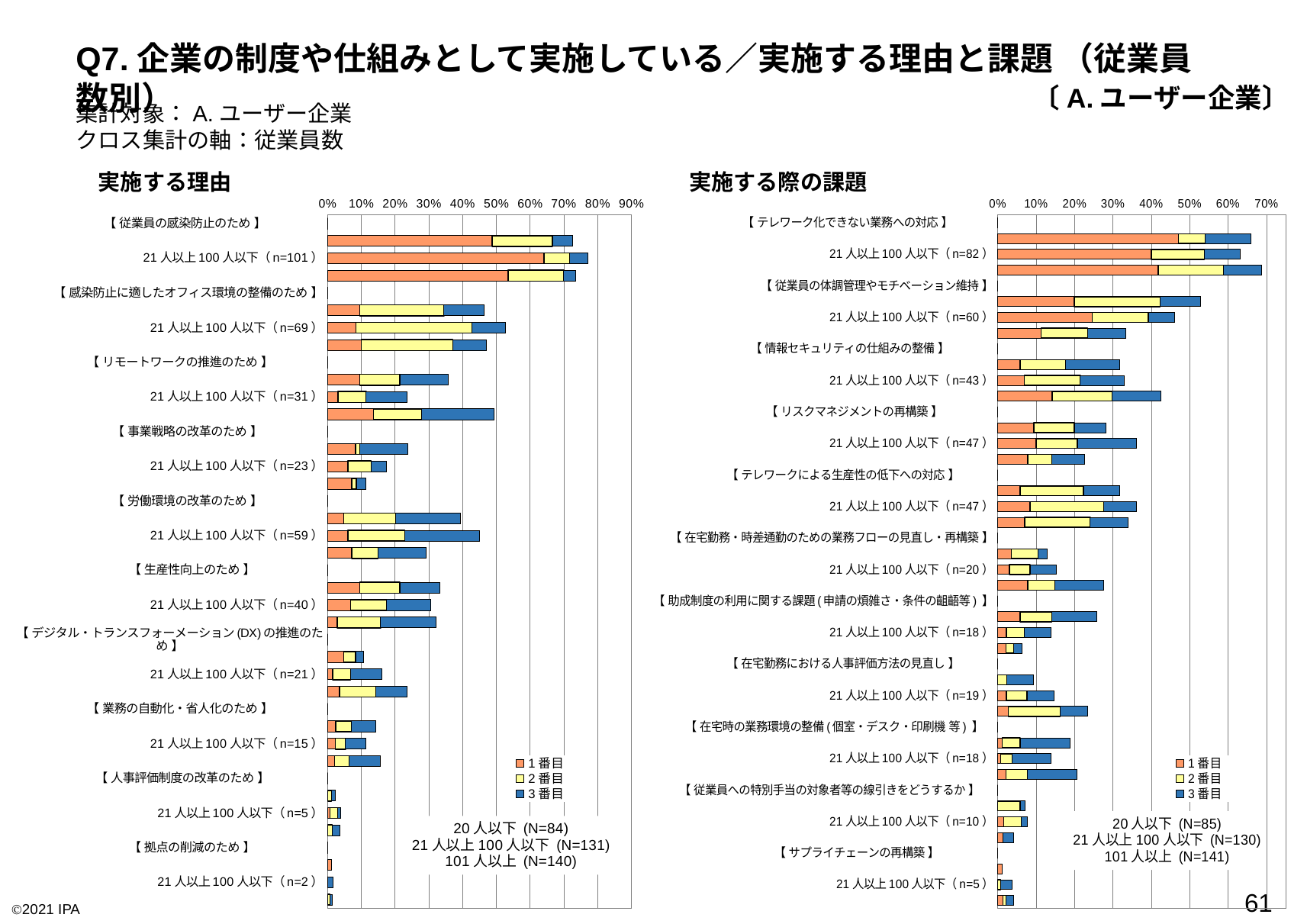

Q7.企業の制度や仕組みとして実施している／実施する理由と課題 （従業員数別）
〔A.ユーザー企業〕
集計対象：A.ユーザー企業
クロス集計の軸：従業員数
実施する理由
実施する際の課題

### Chart:

| Category | 1番目 | 2番目 | 3番目 |
|---|---|---|---|
| 【 従業員の感染防止のため 】                 | 0.0 | 0.0 | 0.0 |
| 20人以下（n=61） | 0.4880952380952381 | 0.17857142857142858 | 0.05952380952380952 |
| 21人以上100人以下（n=101） | 0.6412213740458015 | 0.07633587786259542 | 0.05343511450381679 |
| 101人以上（n=103） | 0.5357142857142857 | 0.16428571428571428 | 0.03571428571428571 |
| 【 感染防止に適したオフィス環境の整備のため 】 | 0.0 | 0.0 | 0.0 |
| 20人以下（n=39） | 0.09523809523809523 | 0.25 | 0.11904761904761904 |
| 21人以上100人以下（n=69） | 0.08396946564885496 | 0.3435114503816794 | 0.09923664122137404 |
| 101人以上（n=66） | 0.1 | 0.2714285714285714 | 0.1 |
| 【 リモートワークの推進のため 】               | 0.0 | 0.0 | 0.0 |
| 20人以下（n=30） | 0.09523809523809523 | 0.11904761904761904 | 0.14285714285714285 |
| 21人以上100人以下（n=31） | 0.030534351145038167 | 0.08396946564885496 | 0.12213740458015267 |
| 101人以上（n=69） | 0.1357142857142857 | 0.14285714285714285 | 0.21428571428571427 |
| 【 事業戦略の改革のため 】                  | 0.0 | 0.0 | 0.0 |
| 20人以下（n=20） | 0.08333333333333333 | 0.011904761904761904 | 0.14285714285714285 |
| 21人以上100人以下（n=23） | 0.061068702290076333 | 0.06870229007633588 | 0.04580152671755725 |
| 101人以上（n=16） | 0.07142857142857142 | 0.014285714285714285 | 0.02857142857142857 |
| 【 労働環境の改革のため 】                  | 0.0 | 0.0 | 0.0 |
| 20人以下（n=33） | 0.047619047619047616 | 0.15476190476190477 | 0.19047619047619047 |
| 21人以上100人以下（n=59） | 0.061068702290076333 | 0.16793893129770993 | 0.22137404580152673 |
| 101人以上（n=41） | 0.07142857142857142 | 0.07857142857142857 | 0.14285714285714285 |
| 【 生産性向上のため 】                    | 0.0 | 0.0 | 0.0 |
| 20人以下（n=28） | 0.09523809523809523 | 0.11904761904761904 | 0.11904761904761904 |
| 21人以上100人以下（n=40） | 0.06870229007633588 | 0.10687022900763359 | 0.1297709923664122 |
| 101人以上（n=45） | 0.02857142857142857 | 0.12857142857142856 | 0.16428571428571428 |
| 【 デジタル・トランスフォーメーション(DX)の推進のため 】 | 0.0 | 0.0 | 0.0 |
| 20人以下（n=9） | 0.047619047619047616 | 0.03571428571428571 | 0.023809523809523808 |
| 21人以上100人以下（n=21） | 0.015267175572519083 | 0.05343511450381679 | 0.0916030534351145 |
| 101人以上（n=33） | 0.03571428571428571 | 0.10714285714285714 | 0.09285714285714286 |
| 【 業務の自動化・省人化のため 】               | 0.0 | 0.0 | 0.0 |
| 20人以下（n=12） | 0.023809523809523808 | 0.047619047619047616 | 0.07142857142857142 |
| 21人以上100人以下（n=15） | 0.022900763358778626 | 0.030534351145038167 | 0.061068702290076333 |
| 101人以上（n=22） | 0.02142857142857143 | 0.04285714285714286 | 0.09285714285714286 |
| 【 人事評価制度の改革のため 】                | 0.0 | 0.0 | 0.0 |
| 20人以下（n=2） | 0.0 | 0.011904761904761904 | 0.011904761904761904 |
| 21人以上100人以下（n=5） | 0.007633587786259542 | 0.022900763358778626 | 0.007633587786259542 |
| 101人以上（n=5） | 0.0 | 0.014285714285714285 | 0.02142857142857143 |
| 【 拠点の削減のため 】                    | 0.0 | 0.0 | 0.0 |
| 20人以下（n=1） | 0.011904761904761904 | 0.0 | 0.0 |
| 21人以上100人以下（n=2） | 0.0 | 0.0 | 0.015267175572519083 |
| 101人以上（n=2） | 0.0 | 0.007142857142857143 | 0.007142857142857143 |

### Chart:

| Category | 1番目 | 2番目 | 3番目 |
|---|---|---|---|
| 【 テレワーク化できない業務への対応 】             | 0.0 | 0.0 | 0.0 |
| 20人以下（n=56） | 0.47058823529411764 | 0.07058823529411765 | 0.11764705882352941 |
| 21人以上100人以下（n=82） | 0.4 | 0.13846153846153847 | 0.09230769230769231 |
| 101人以上（n=97） | 0.41843971631205673 | 0.1702127659574468 | 0.09929078014184398 |
| 【 従業員の体調管理やモチベーション維持 】 | 0.0 | 0.0 | 0.0 |
| 20人以下（n=45） | 0.2 | 0.2235294117647059 | 0.10588235294117647 |
| 21人以上100人以下（n=60） | 0.24615384615384617 | 0.14615384615384616 | 0.06923076923076923 |
| 101人以上（n=47） | 0.11347517730496454 | 0.12056737588652482 | 0.09929078014184398 |
| 【 情報セキュリティの仕組みの整備 】              | 0.0 | 0.0 | 0.0 |
| 20人以下（n=27） | 0.058823529411764705 | 0.11764705882352941 | 0.1411764705882353 |
| 21人以上100人以下（n=43） | 0.06923076923076923 | 0.14615384615384616 | 0.11538461538461539 |
| 101人以上（n=60） | 0.14184397163120568 | 0.15602836879432624 | 0.1276595744680851 |
| 【 リスクマネジメントの再構築 】                | 0.0 | 0.0 | 0.0 |
| 20人以下（n=24） | 0.09411764705882353 | 0.10588235294117647 | 0.08235294117647059 |
| 21人以上100人以下（n=47） | 0.1 | 0.1076923076923077 | 0.15384615384615385 |
| 101人以上（n=32） | 0.07801418439716312 | 0.06382978723404255 | 0.0851063829787234 |
| 【 テレワークによる生産性の低下への対応 】           | 0.0 | 0.0 | 0.0 |
| 20人以下（n=27） | 0.058823529411764705 | 0.16470588235294117 | 0.09411764705882353 |
| 21人以上100人以下（n=47） | 0.08461538461538462 | 0.19230769230769232 | 0.08461538461538462 |
| 101人以上（n=48） | 0.07092198581560284 | 0.1702127659574468 | 0.09929078014184398 |
| 【 在宅勤務・時差通勤のための業務フローの見直し・再構築 】 | 0.0 | 0.0 | 0.0 |
| 20人以下（n=11） | 0.03529411764705882 | 0.07058823529411765 | 0.023529411764705882 |
| 21人以上100人以下（n=20） | 0.03076923076923077 | 0.05384615384615385 | 0.06923076923076923 |
| 101人以上（n=39） | 0.07801418439716312 | 0.07092198581560284 | 0.1276595744680851 |
| 【 助成制度の利用に関する課題(申請の煩雑さ・条件の齟齬等) 】 | 0.0 | 0.0 | 0.0 |
| 20人以下（n=22） | 0.058823529411764705 | 0.08235294117647059 | 0.11764705882352941 |
| 21人以上100人以下（n=18） | 0.023076923076923078 | 0.046153846153846156 | 0.06923076923076923 |
| 101人以上（n=9） | 0.02127659574468085 | 0.02127659574468085 | 0.02127659574468085 |
| 【 在宅勤務における人事評価方法の見直し 】           | 0.0 | 0.0 | 0.0 |
| 20人以下（n=8） | 0.0 | 0.023529411764705882 | 0.07058823529411765 |
| 21人以上100人以下（n=19） | 0.023076923076923078 | 0.05384615384615385 | 0.06923076923076923 |
| 101人以上（n=33） | 0.028368794326241134 | 0.1347517730496454 | 0.07092198581560284 |
| 【 在宅時の業務環境の整備(個室・デスク・印刷機 等) 】    | 0.0 | 0.0 | 0.0 |
| 20人以下（n=16） | 0.011764705882352941 | 0.047058823529411764 | 0.12941176470588237 |
| 21人以上100人以下（n=18） | 0.007692307692307693 | 0.03076923076923077 | 0.1 |
| 101人以上（n=29） | 0.02127659574468085 | 0.05673758865248227 | 0.1276595744680851 |
| 【 従業員への特別手当の対象者等の線引きをどうするか 】     | 0.0 | 0.0 | 0.0 |
| 20人以下（n=6） | 0.0 | 0.058823529411764705 | 0.011764705882352941 |
| 21人以上100人以下（n=10） | 0.015384615384615385 | 0.046153846153846156 | 0.015384615384615385 |
| 101人以上（n=6） | 0.014184397163120567 | 0.0 | 0.028368794326241134 |
| 【 サプライチェーンの再構築 】                 | 0.0 | 0.0 | 0.0 |
| 20人以下（n=1） | 0.011764705882352941 | 0.0 | 0.0 |
| 21人以上100人以下（n=5） | 0.0 | 0.007692307692307693 | 0.03076923076923077 |
| 101人以上（n=6） | 0.014184397163120567 | 0.0070921985815602835 | 0.02127659574468085 |